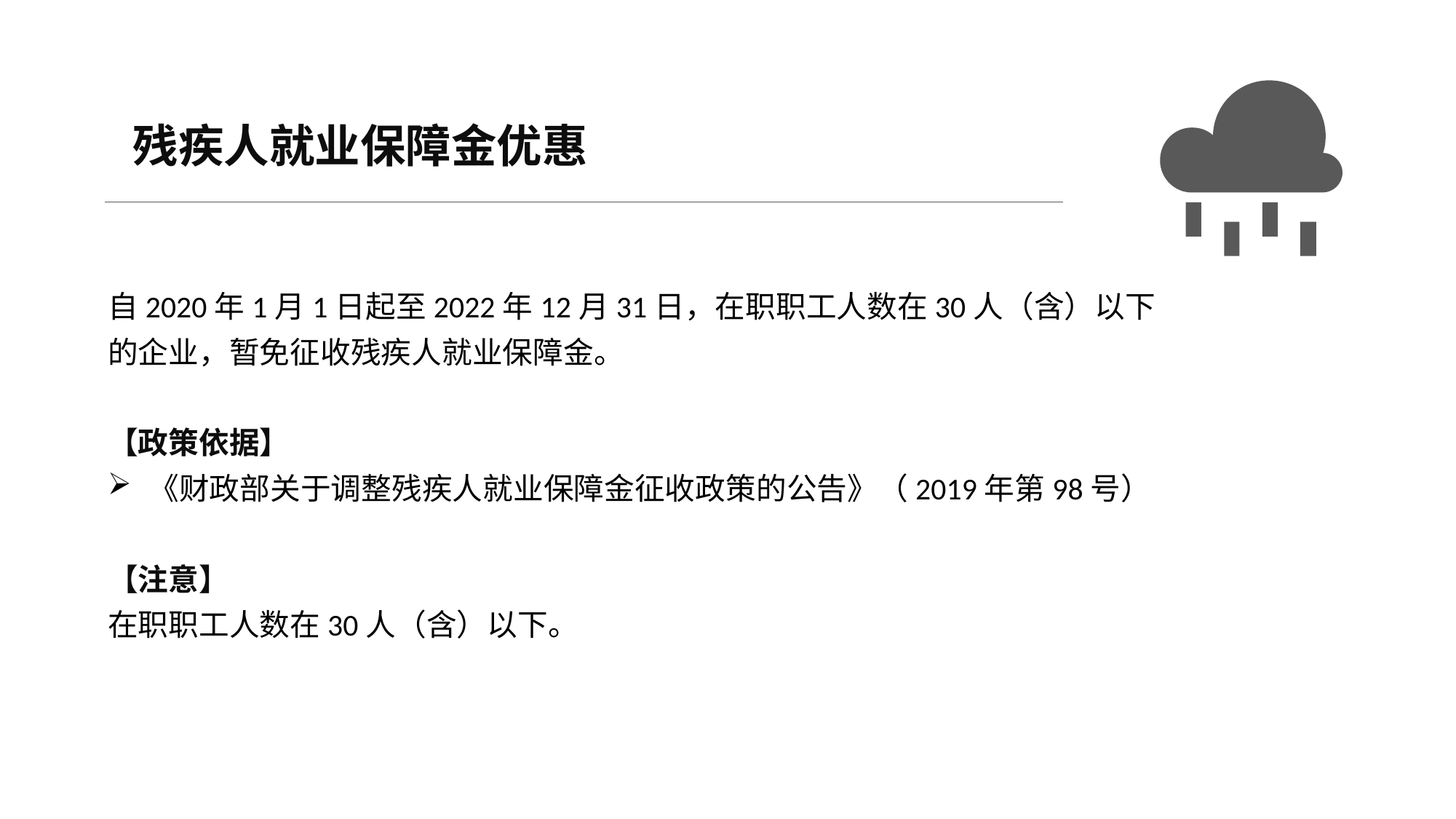

残疾人就业保障金优惠
自2020年1月1日起至2022年12月31日，在职职工人数在30人（含）以下的企业，暂免征收残疾人就业保障金。

【政策依据】
《财政部关于调整残疾人就业保障金征收政策的公告》（2019年第98号）

【注意】
在职职工人数在30人（含）以下。